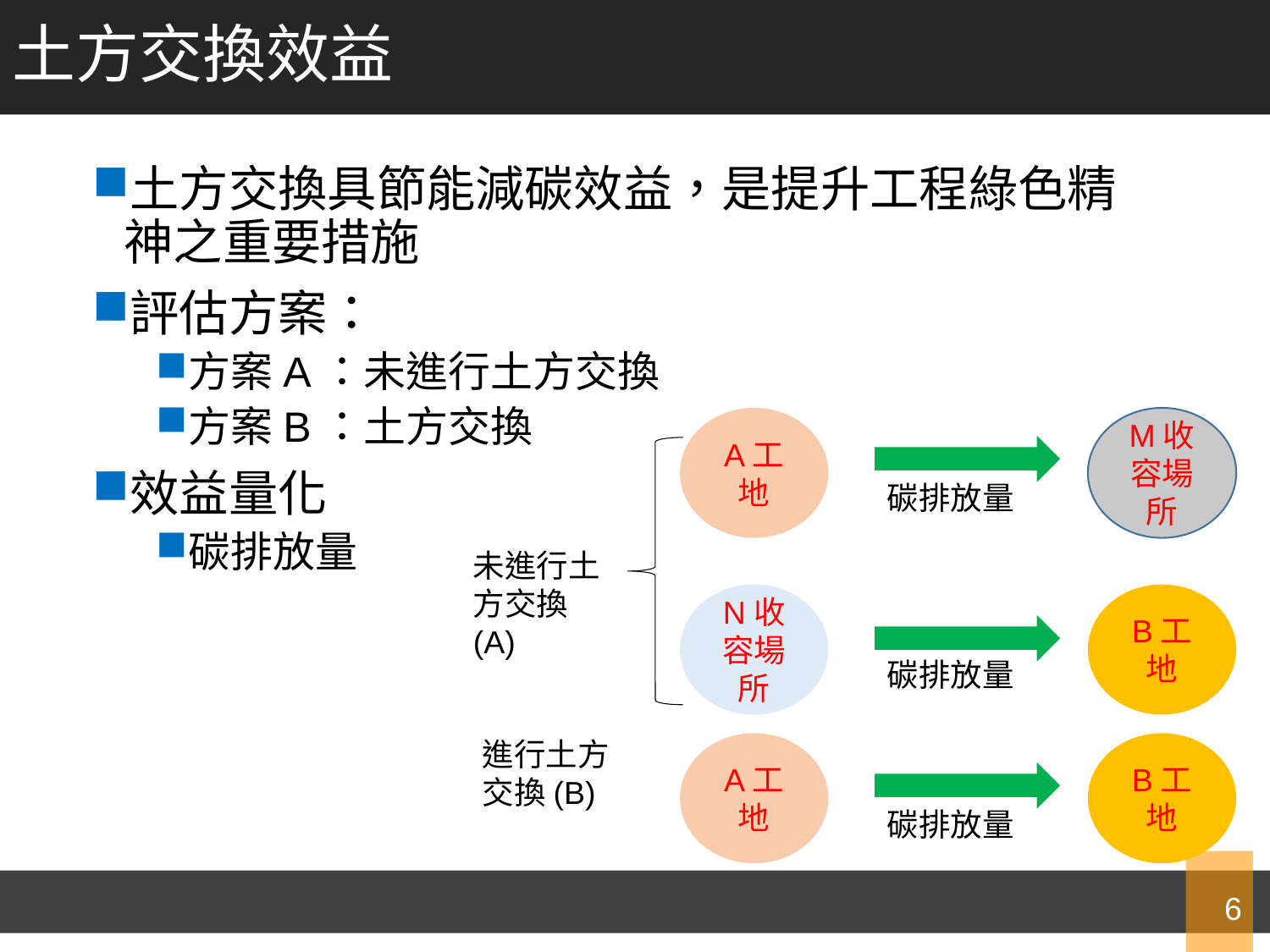

土方交換效益
土方交換具節能減碳效益，是提升工程綠色精神之重要措施
評估方案：
方案A：未進行土方交換
方案B：土方交換
效益量化
碳排放量
A工地
M收容場所

碳排放量
未進行土方交換(A)
N收容場所
B工地

碳排放量
進行土方交換(B)
A工地
B工地

碳排放量
6